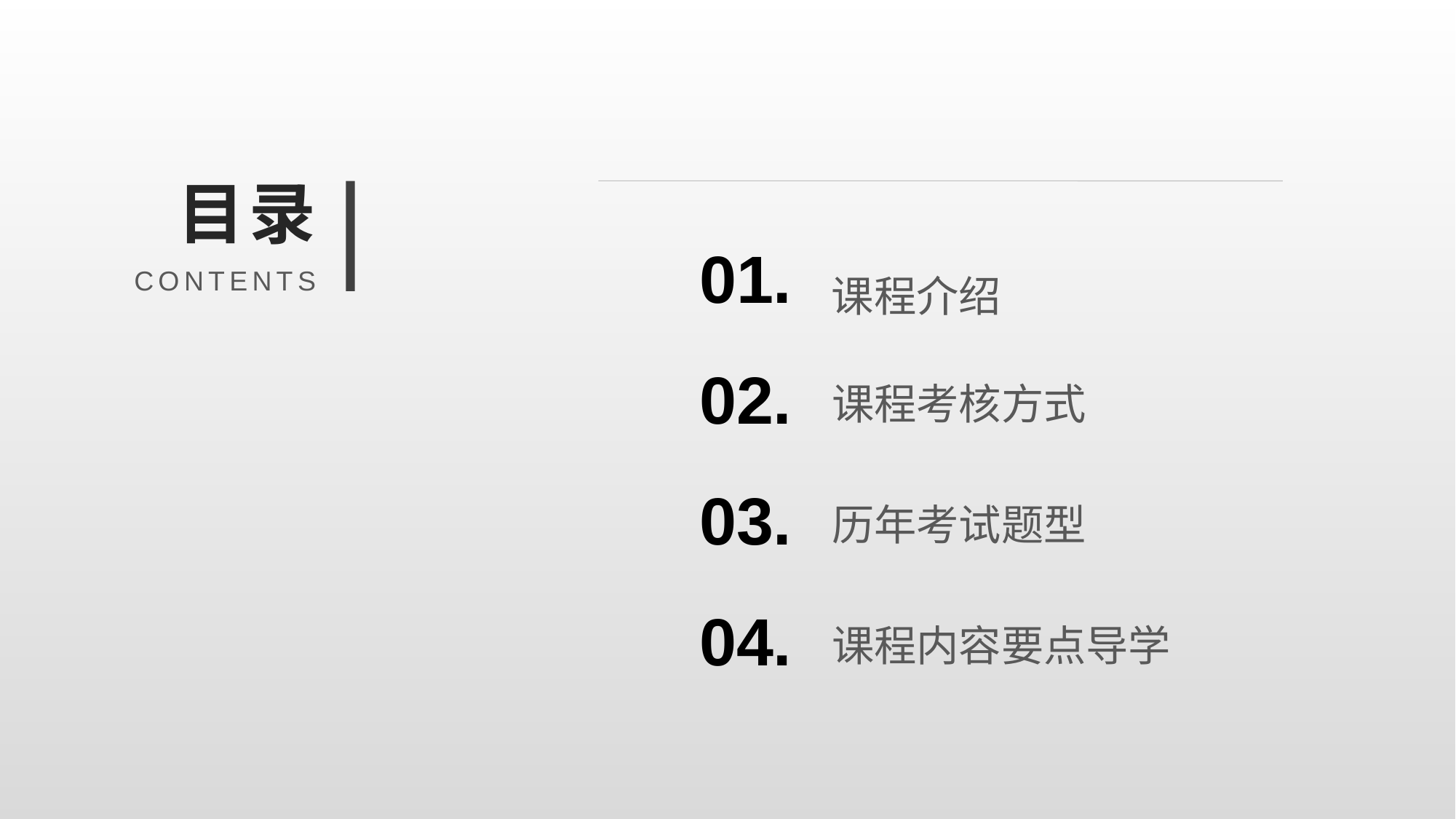

目录

01.
课程介绍
CONTENTS
课程考核方式
02.
03.
历年考试题型
04.
课程内容要点导学